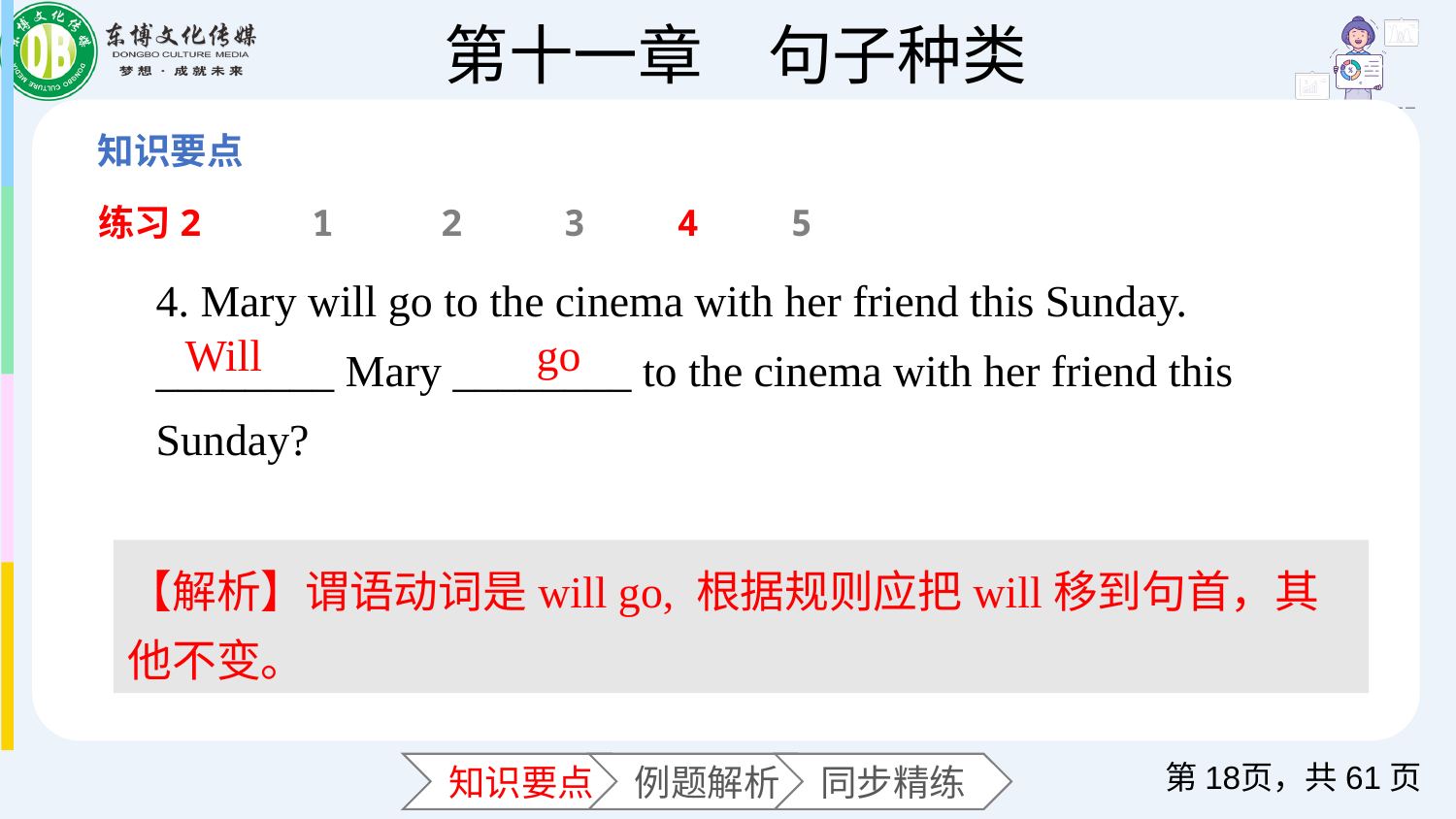

练习2
1
2
3
4
5
4. Mary will go to the cinema with her friend this Sunday.
________ Mary ________ to the cinema with her friend this Sunday?
Will
 go
【解析】谓语动词是will go, 根据规则应把will移到句首，其他不变。